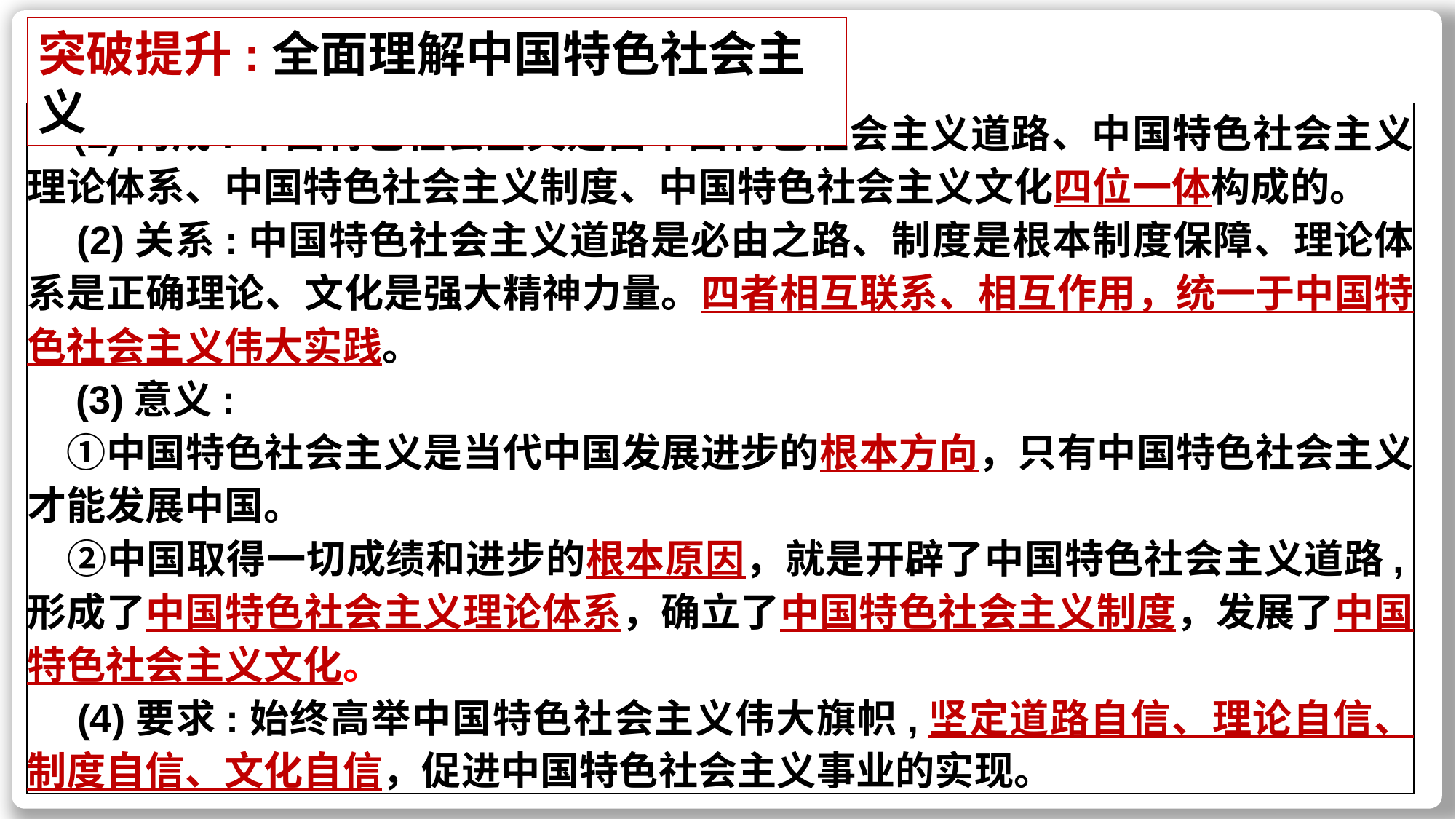

一、公有制经济（为什么、怎么办）
1.为什么要毫不动摇巩固发展公有制经济？
【答题要点】：生产资料所有制+公有制为主体的地位+公有制为主体的作用
【答题模板】
①我国坚持以公有制主体、多种所有制经济共同发展的生产资料所有制，这是中国特色社会主义制度的重要支柱，也是社会主义市场经济体制的根基，体现了中国特色社会主义制度的优越性。
② 以公有制为主体是社会主义经济制度根本特征，公有制经济是社会主义经济制度的基础。
③坚持公有制为主体是促进生产力发展根本要求，有利于推动经济持续发展；是
突破提升:全面理解中国特色社会主义
　(1)构成:中国特色社会主义是由中国特色社会主义道路、中国特色社会主义理论体系、中国特色社会主义制度、中国特色社会主义文化四位一体构成的。
　(2)关系:中国特色社会主义道路是必由之路、制度是根本制度保障、理论体系是正确理论、文化是强大精神力量。四者相互联系、相互作用，统一于中国特色社会主义伟大实践。
　(3)意义:
　①中国特色社会主义是当代中国发展进步的根本方向，只有中国特色社会主义才能发展中国。
　②中国取得一切成绩和进步的根本原因，就是开辟了中国特色社会主义道路,形成了中国特色社会主义理论体系，确立了中国特色社会主义制度，发展了中国特色社会主义文化。
　(4)要求:始终高举中国特色社会主义伟大旗帜,坚定道路自信、理论自信、制度自信、文化自信，促进中国特色社会主义事业的实现。